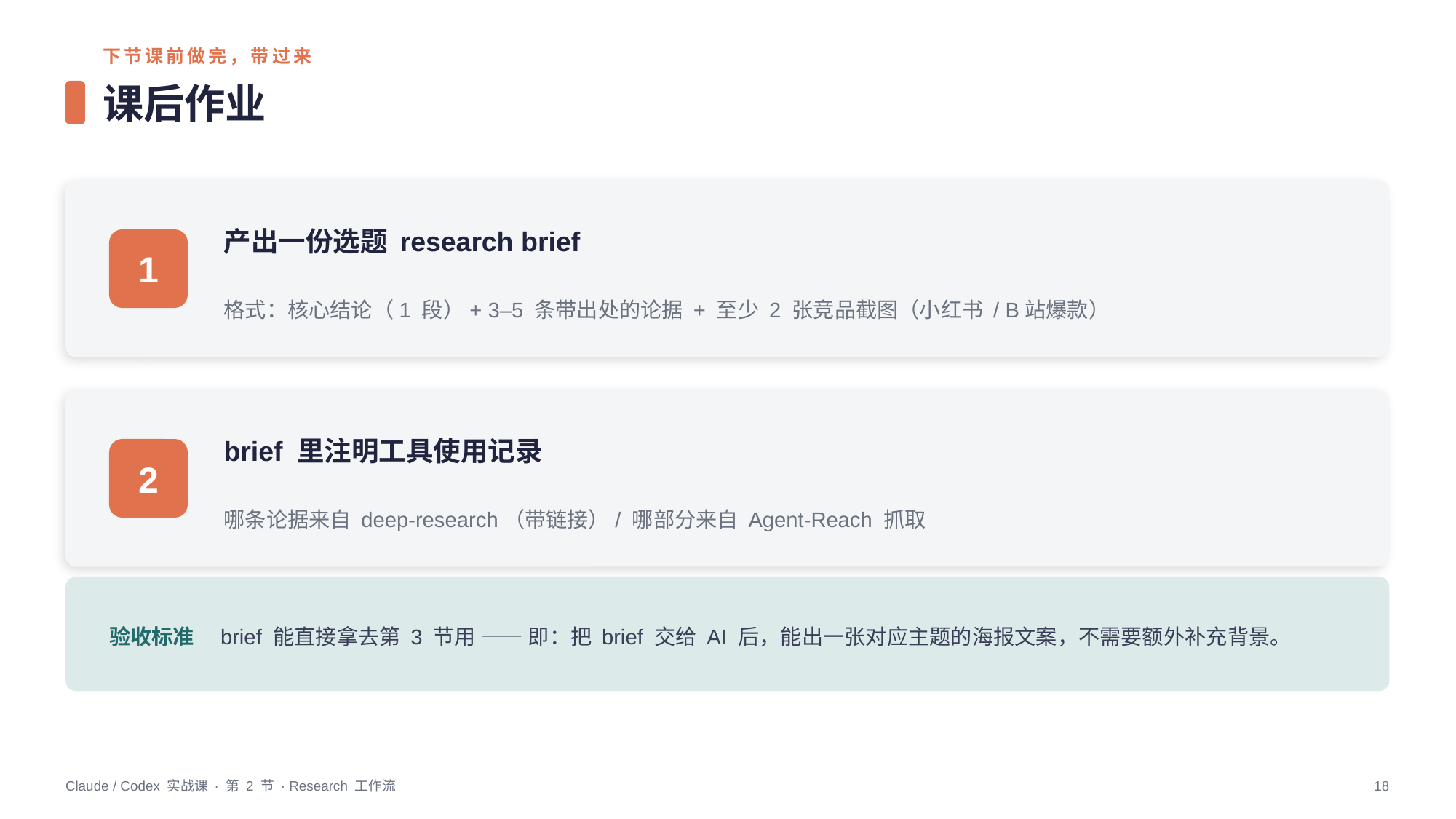

下节课前做完，带过来
课后作业

产出一份选题 research brief

1
格式：核心结论（1 段）+ 3–5 条带出处的论据 + 至少 2 张竞品截图（小红书 / B站爆款）

brief 里注明工具使用记录

2
哪条论据来自 deep-research（带链接）/ 哪部分来自 Agent-Reach 抓取

验收标准　brief 能直接拿去第 3 节用 —— 即：把 brief 交给 AI 后，能出一张对应主题的海报文案，不需要额外补充背景。
Claude / Codex 实战课 · 第 2 节 · Research 工作流
18